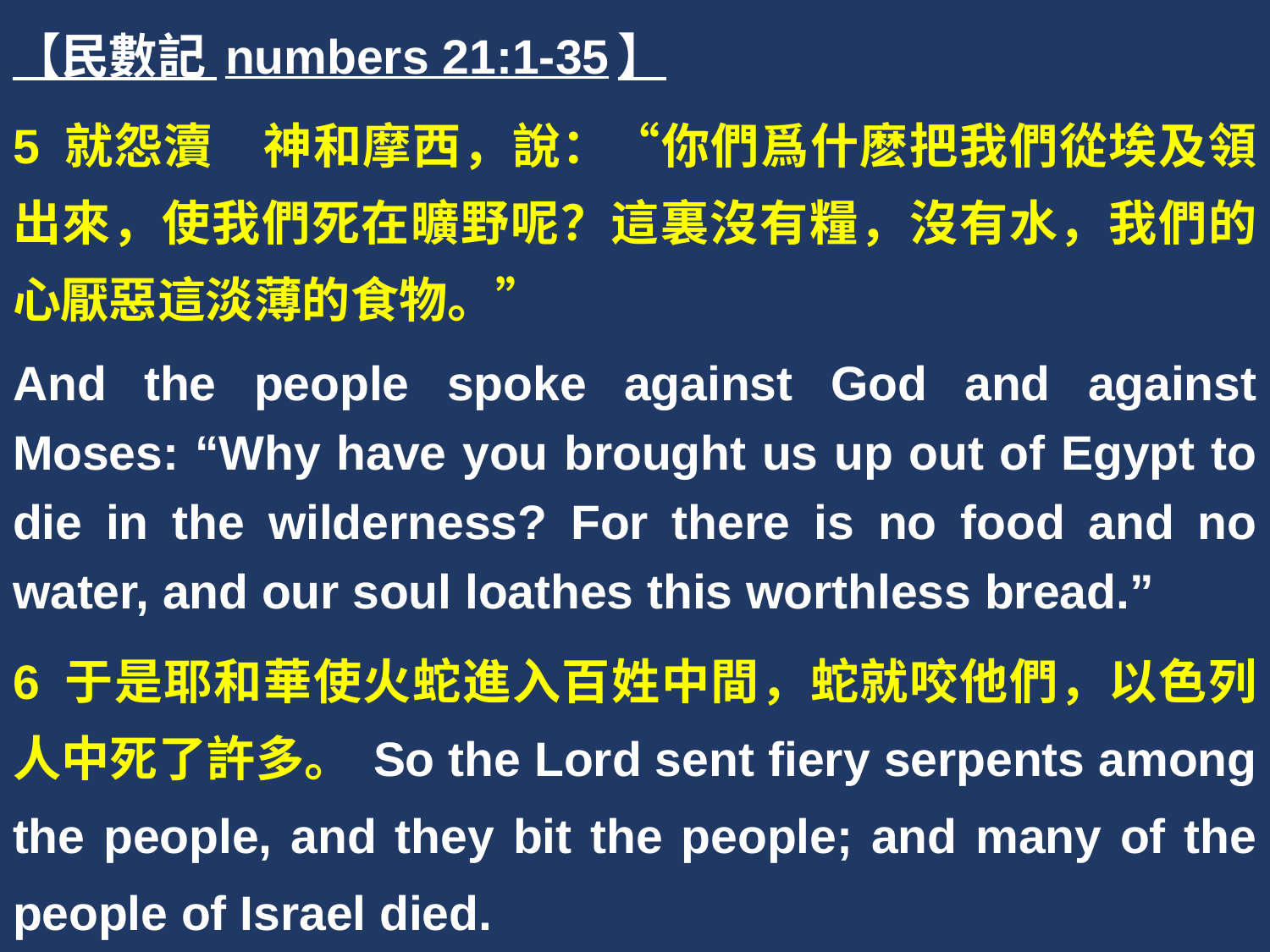

【民數記 numbers 21:1-35】
5 就怨瀆　神和摩西，說：“你們爲什麽把我們從埃及領出來，使我們死在曠野呢？這裏沒有糧，沒有水，我們的心厭惡這淡薄的食物。”
And the people spoke against God and against Moses: “Why have you brought us up out of Egypt to die in the wilderness? For there is no food and no water, and our soul loathes this worthless bread.”
6 于是耶和華使火蛇進入百姓中間，蛇就咬他們，以色列人中死了許多。 So the Lord sent fiery serpents among the people, and they bit the people; and many of the people of Israel died.